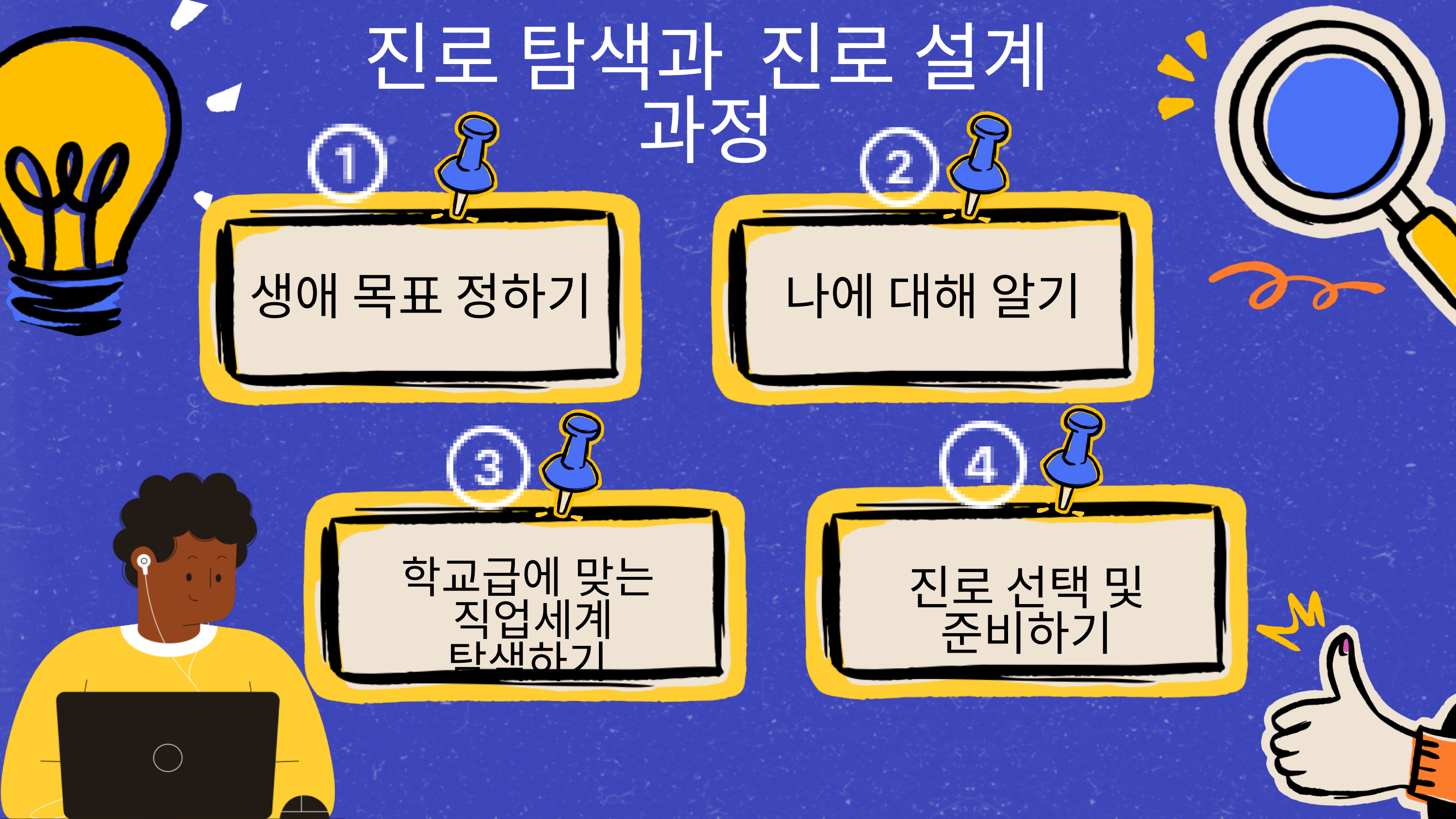

진로 탐색과  진로 설계 과정

생애 목표 정하기
나에 대해 알기

학교급에 맞는
 직업세계  탐색하기
진로 선택 및 준비하기